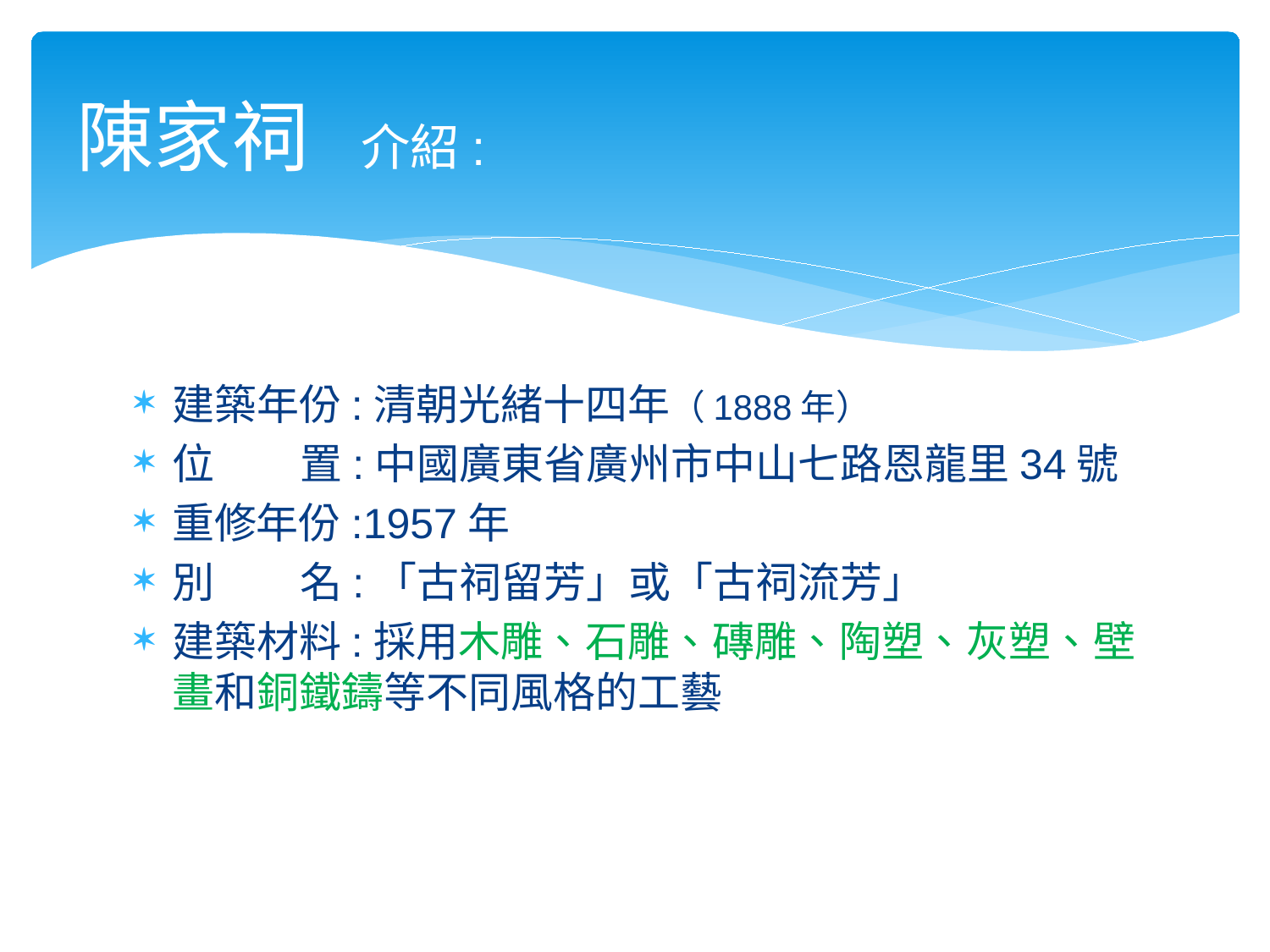

# 陳家祠   介紹:
建築年份:清朝光緒十四年（1888年）
位         置:中國廣東省廣州市中山七路恩龍里34號
重修年份:1957年
別         名:「古祠留芳」或「古祠流芳」
建築材料:採用木雕、石雕、磚雕、陶塑、灰塑、壁畫和銅鐵鑄等不同風格的工藝